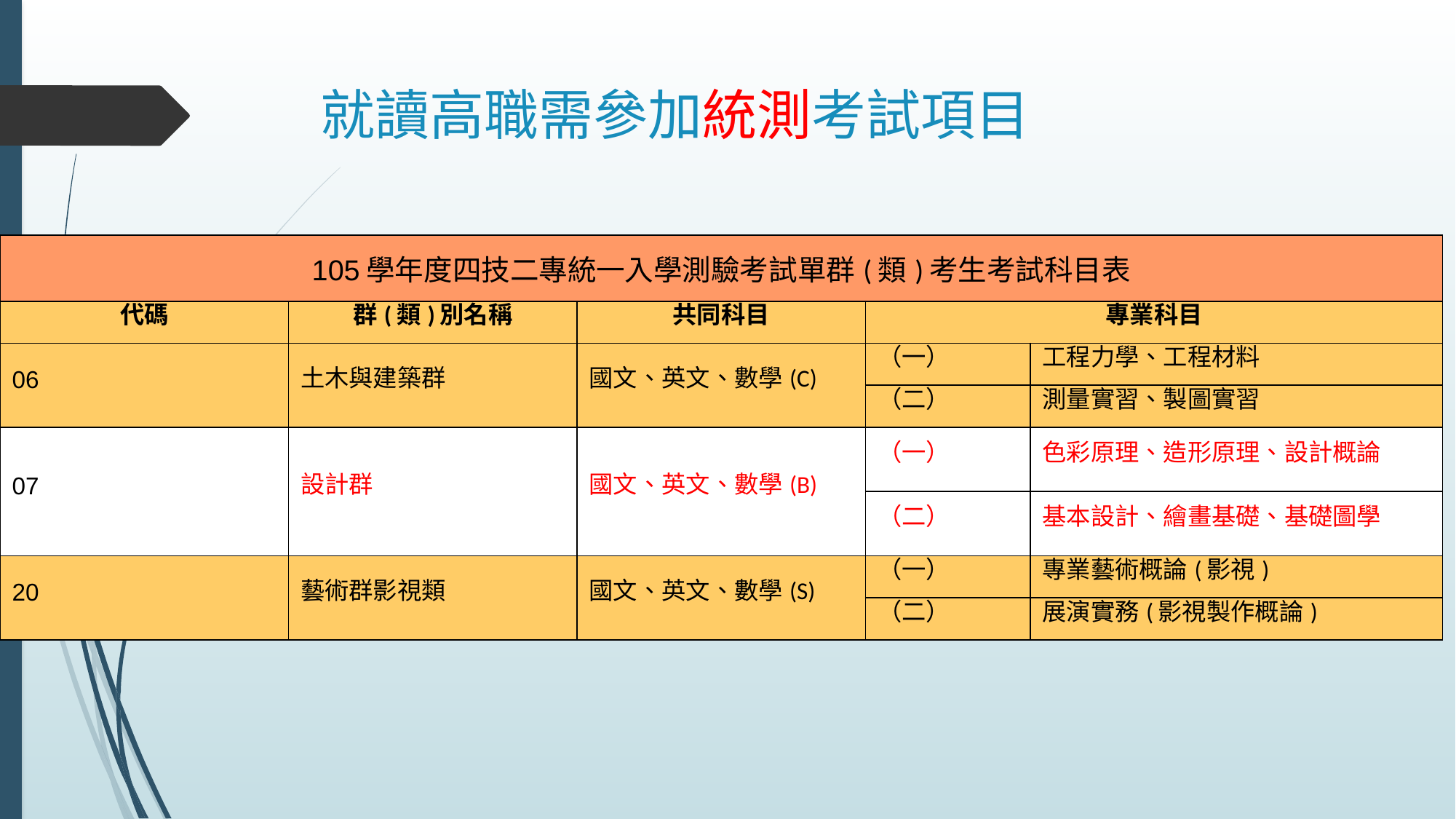

# 就讀高職需參加統測考試項目
| 105學年度四技二專統一入學測驗考試單群(類)考生考試科目表 |  |  |  |  |
| --- | --- | --- | --- | --- |
| 代碼 | 群(類)別名稱 | 共同科目 | 專業科目 |  |
| 06 | 土木與建築群 | 國文、英文、數學(C) | （一） | 工程力學、工程材料 |
|  |  |  | （二） | 測量實習、製圖實習 |
| 07 | 設計群 | 國文、英文、數學(B) | （一） | 色彩原理、造形原理、設計概論 |
|  |  |  | （二） | 基本設計、繪畫基礎、基礎圖學 |
| 20 | 藝術群影視類 | 國文、英文、數學(S) | （一） | 專業藝術概論(影視) |
|  |  |  | （二） | 展演實務(影視製作概論) |